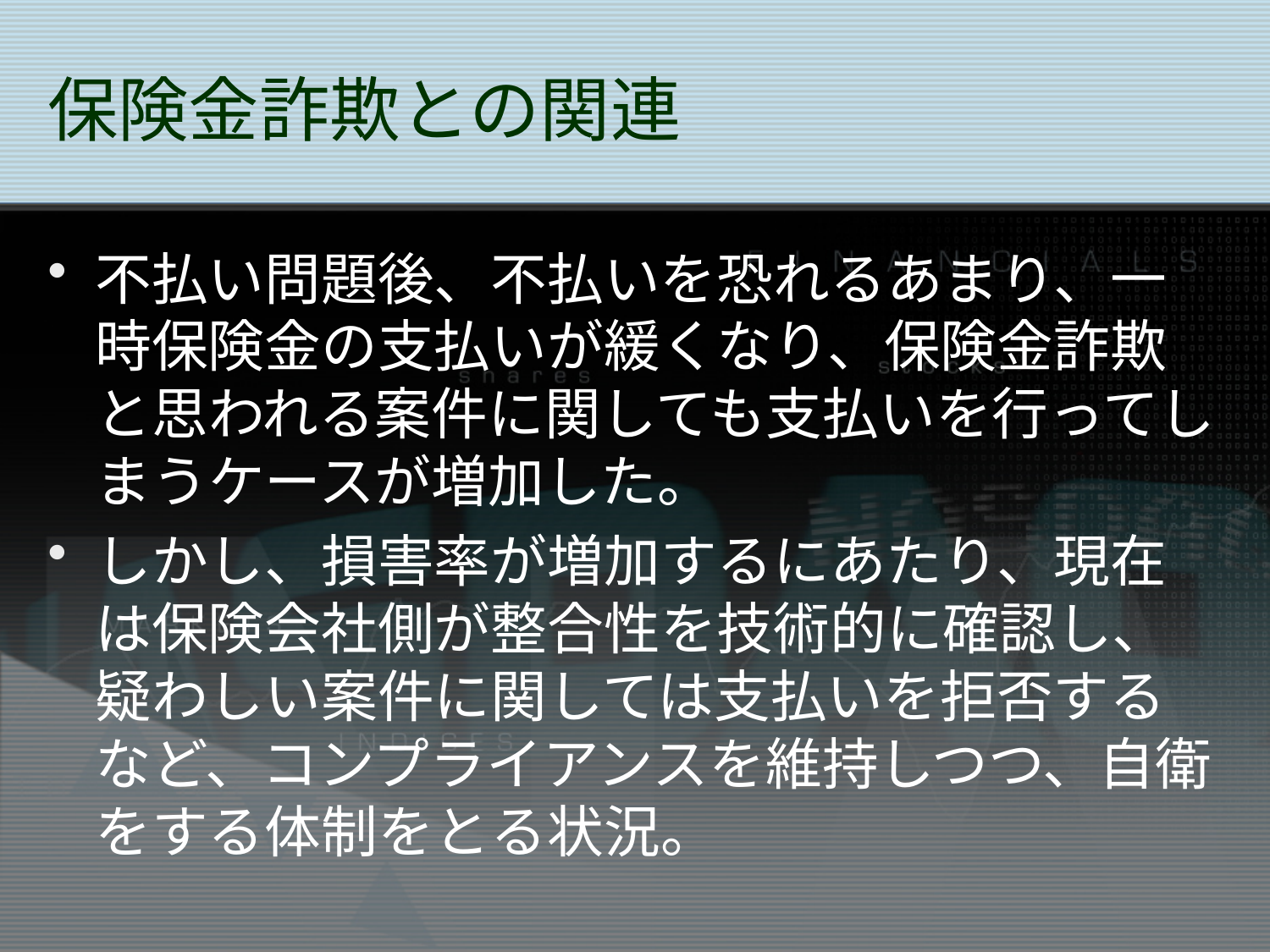

# 保険金詐欺との関連
不払い問題後、不払いを恐れるあまり、一時保険金の支払いが緩くなり、保険金詐欺と思われる案件に関しても支払いを行ってしまうケースが増加した。
しかし、損害率が増加するにあたり、現在は保険会社側が整合性を技術的に確認し、疑わしい案件に関しては支払いを拒否するなど、コンプライアンスを維持しつつ、自衛をする体制をとる状況。